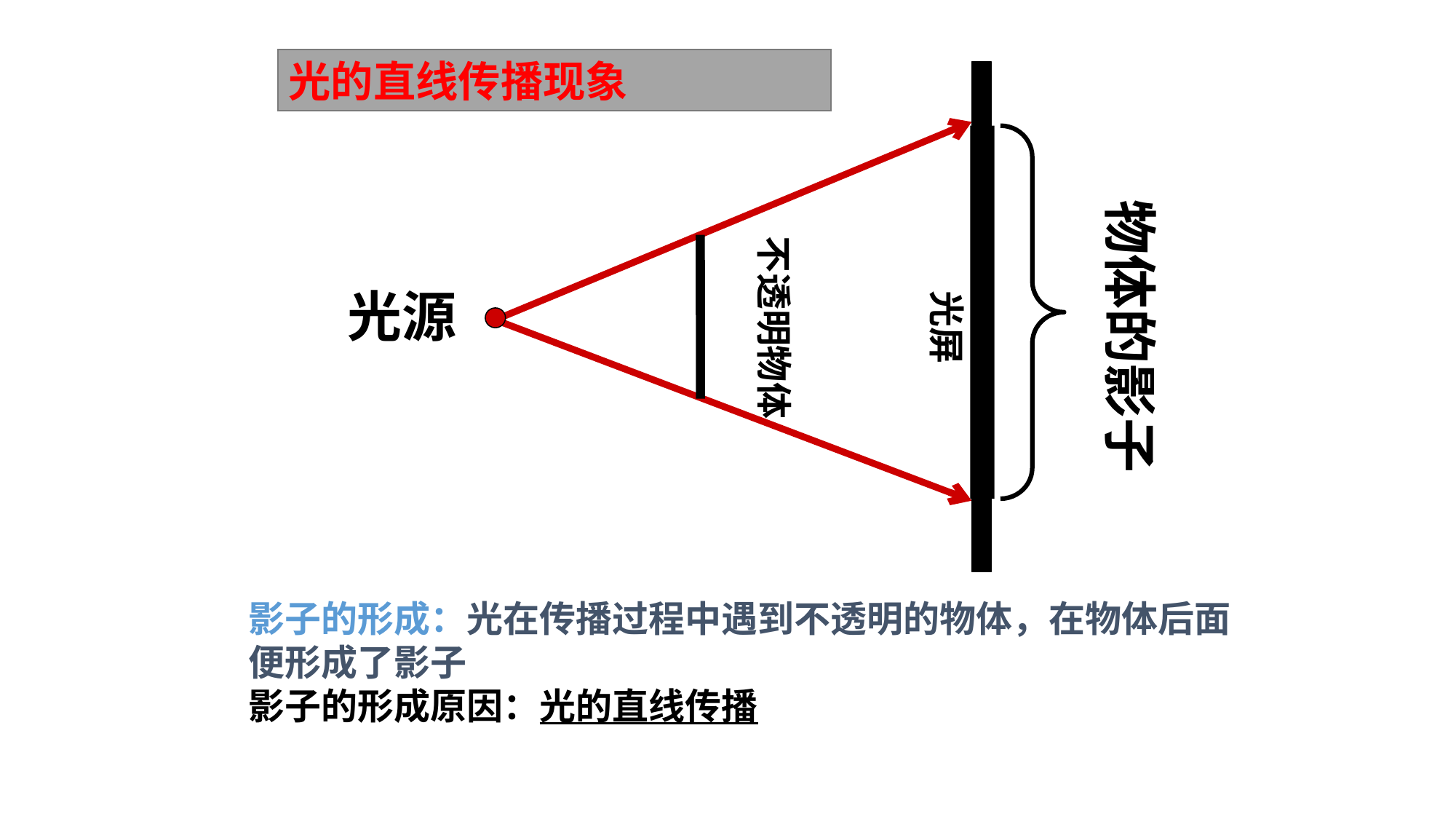

光的直线传播现象
光屏

物体的影子
不透明物体

光源

影子的形成：光在传播过程中遇到不透明的物体，在物体后面便形成了影子
影子的形成原因：光的直线传播